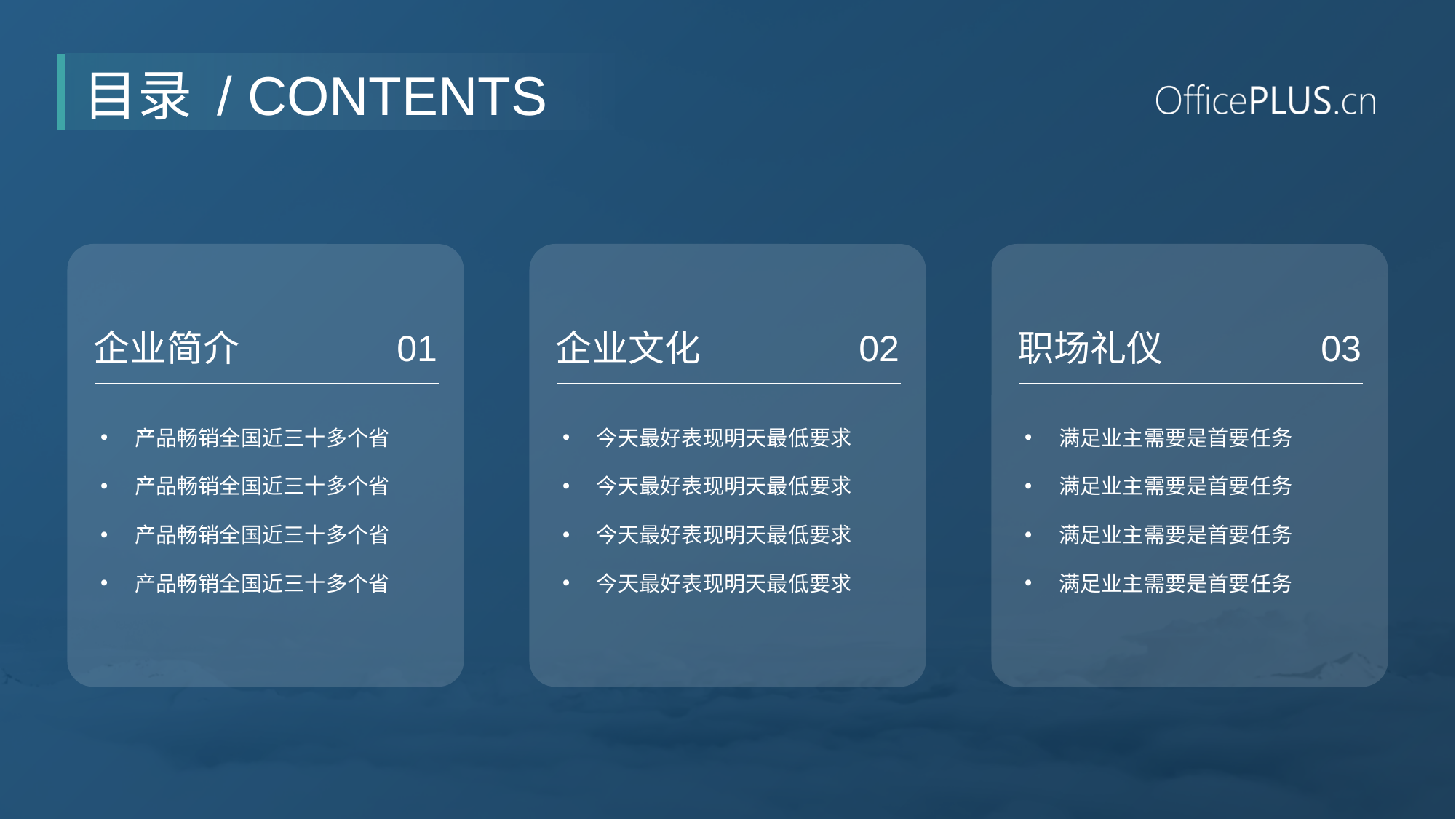

目录 / CONTENTS

企业简介
01
产品畅销全国近三十多个省
产品畅销全国近三十多个省
产品畅销全国近三十多个省
产品畅销全国近三十多个省
企业文化
02
今天最好表现明天最低要求
今天最好表现明天最低要求
今天最好表现明天最低要求
今天最好表现明天最低要求
职场礼仪
03
满足业主需要是首要任务
满足业主需要是首要任务
满足业主需要是首要任务
满足业主需要是首要任务